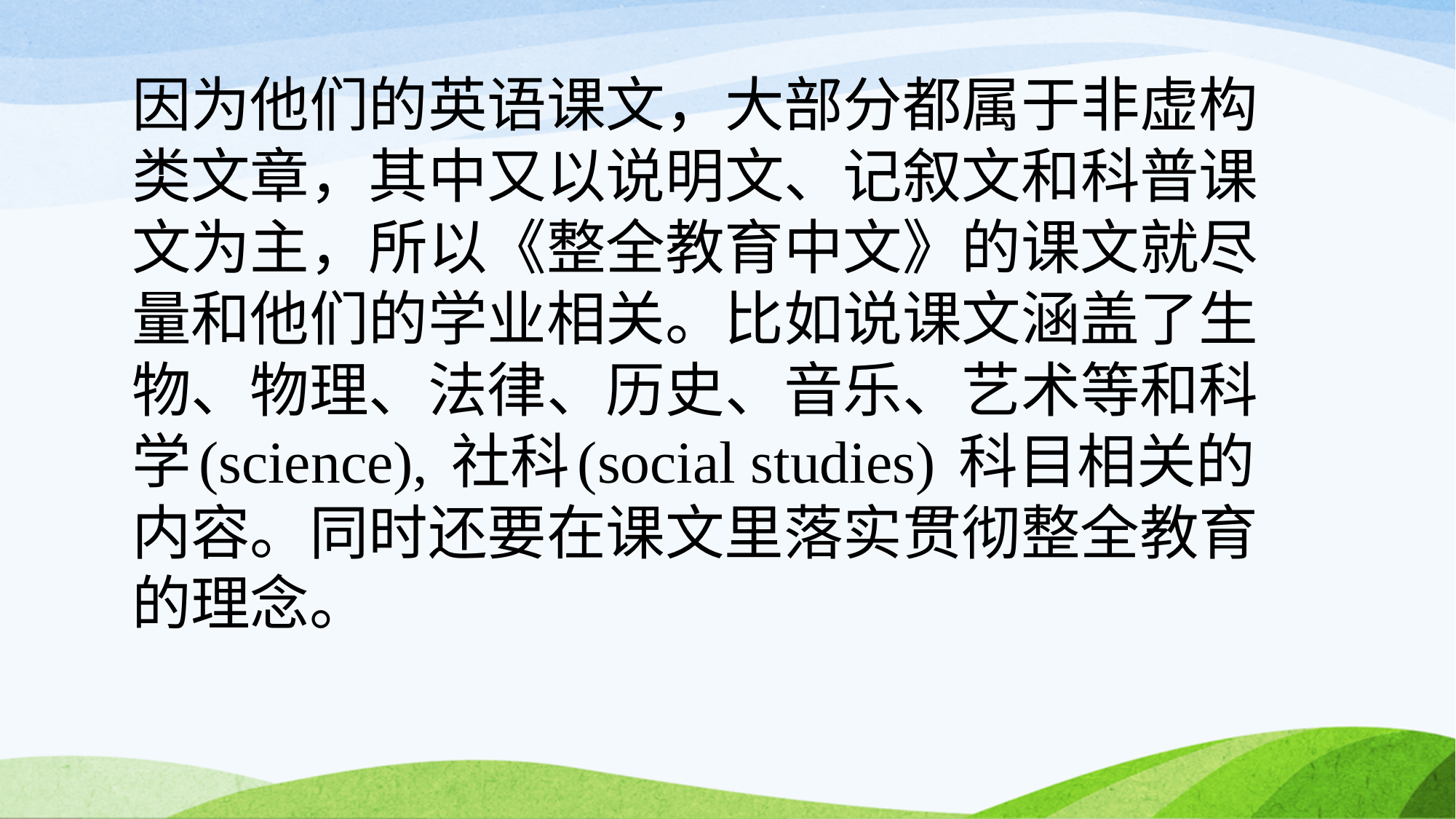

因为他们的英语课文，大部分都属于非虚构类文章，其中又以说明文、记叙文和科普课文为主，所以《整全教育中文》的课文就尽量和他们的学业相关。比如说课文涵盖了生物、物理、法律、历史、音乐、艺术等和科学(science), 社科(social studies) 科目相关的内容。同时还要在课文里落实贯彻整全教育的理念。